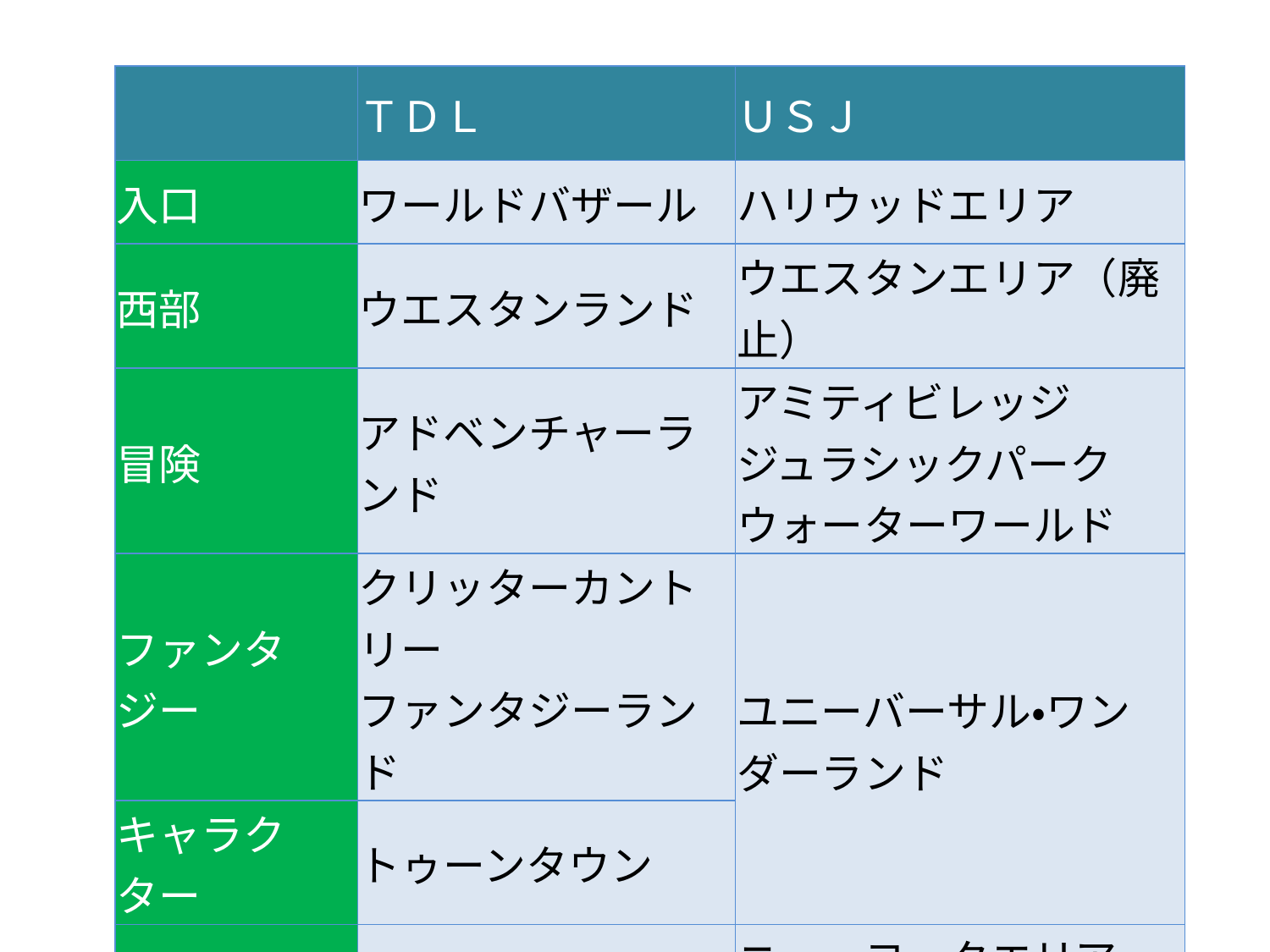

|  | ＴＤＬ | ＵＳＪ |
| --- | --- | --- |
| 入口 | ワールドバザール | ハリウッドエリア |
| 西部 | ウエスタンランド | ウエスタンエリア（廃止） |
| 冒険 | アドベンチャーランド | アミティビレッジ ジュラシックパーク ウォーターワールド |
| ファンタジー | クリッターカントリー ファンタジーランド | ユニーバーサル・ワンダーランド |
| キャラクター | トゥーンタウン |  |
| 未来・都市 | トゥモローランド | ニューヨークエリア サンフランシスコエリア ラグーン |